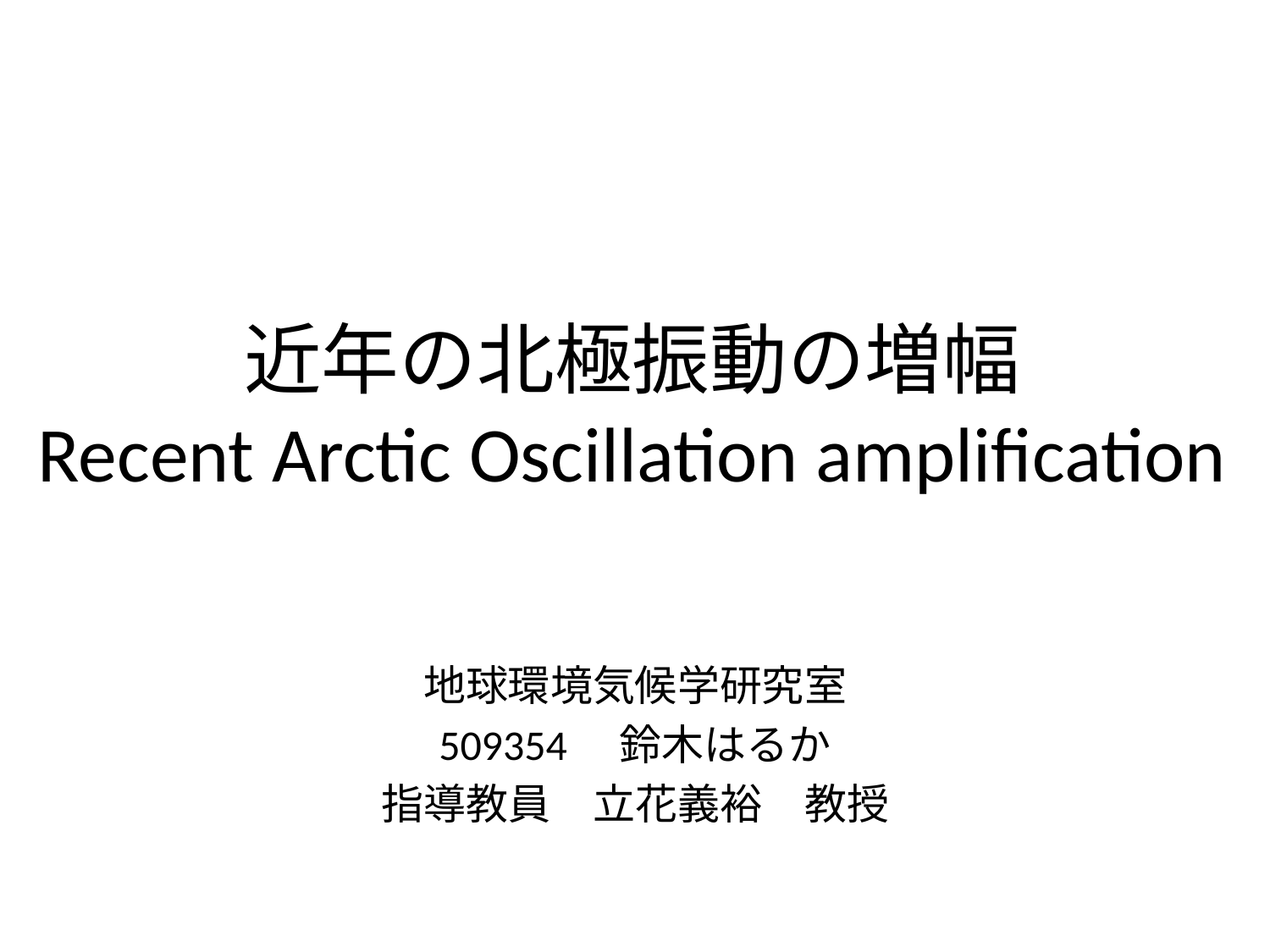

# 近年の北極振動の増幅 Recent Arctic Oscillation amplification
地球環境気候学研究室
509354　鈴木はるか
指導教員　立花義裕　教授